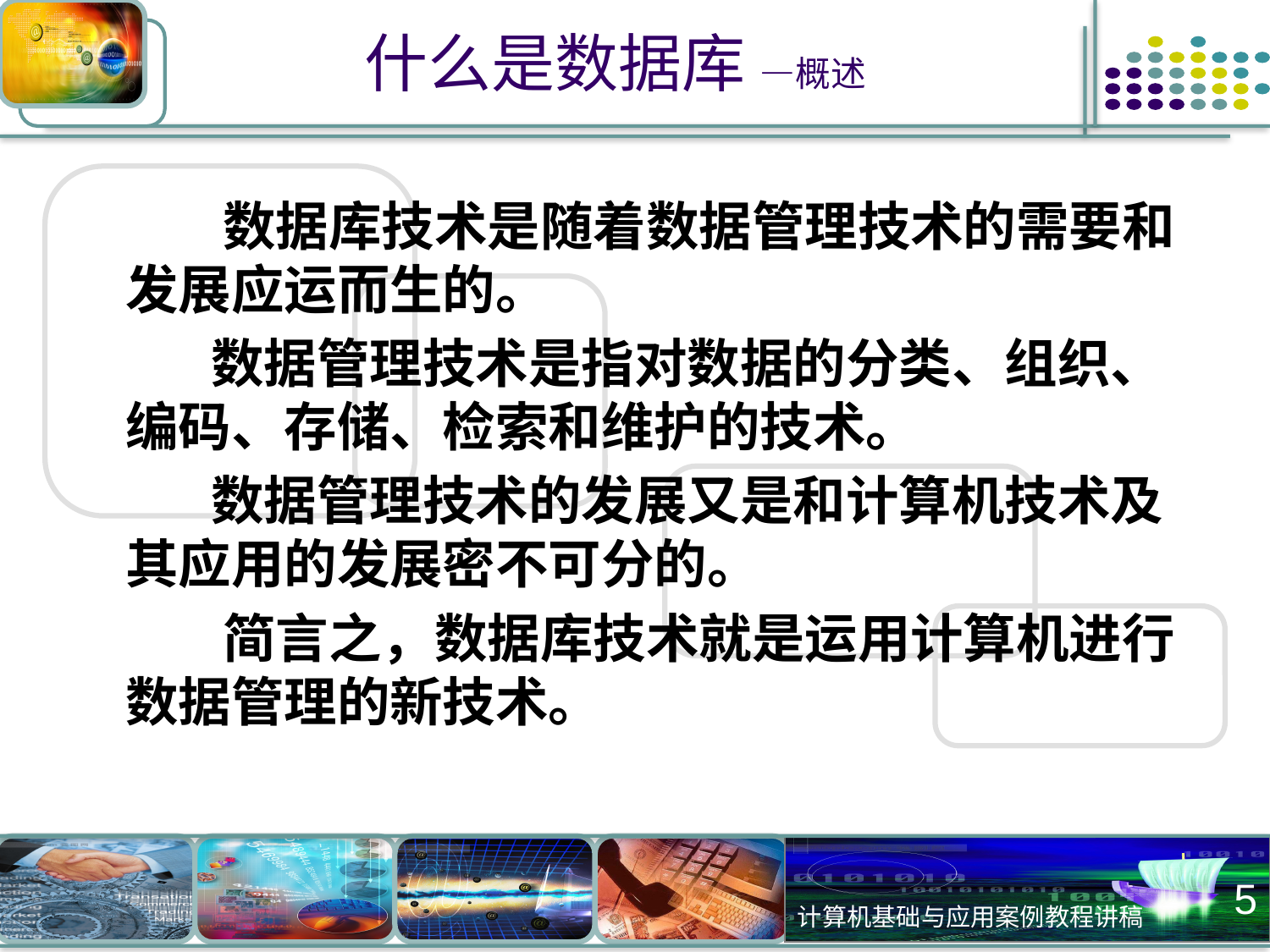

# 什么是数据库 —概述
           数据库技术是随着数据管理技术的需要和发展应运而生的。
          数据管理技术是指对数据的分类、组织、编码、存储、检索和维护的技术。
          数据管理技术的发展又是和计算机技术及其应用的发展密不可分的。
           简言之，数据库技术就是运用计算机进行数据管理的新技术。
5